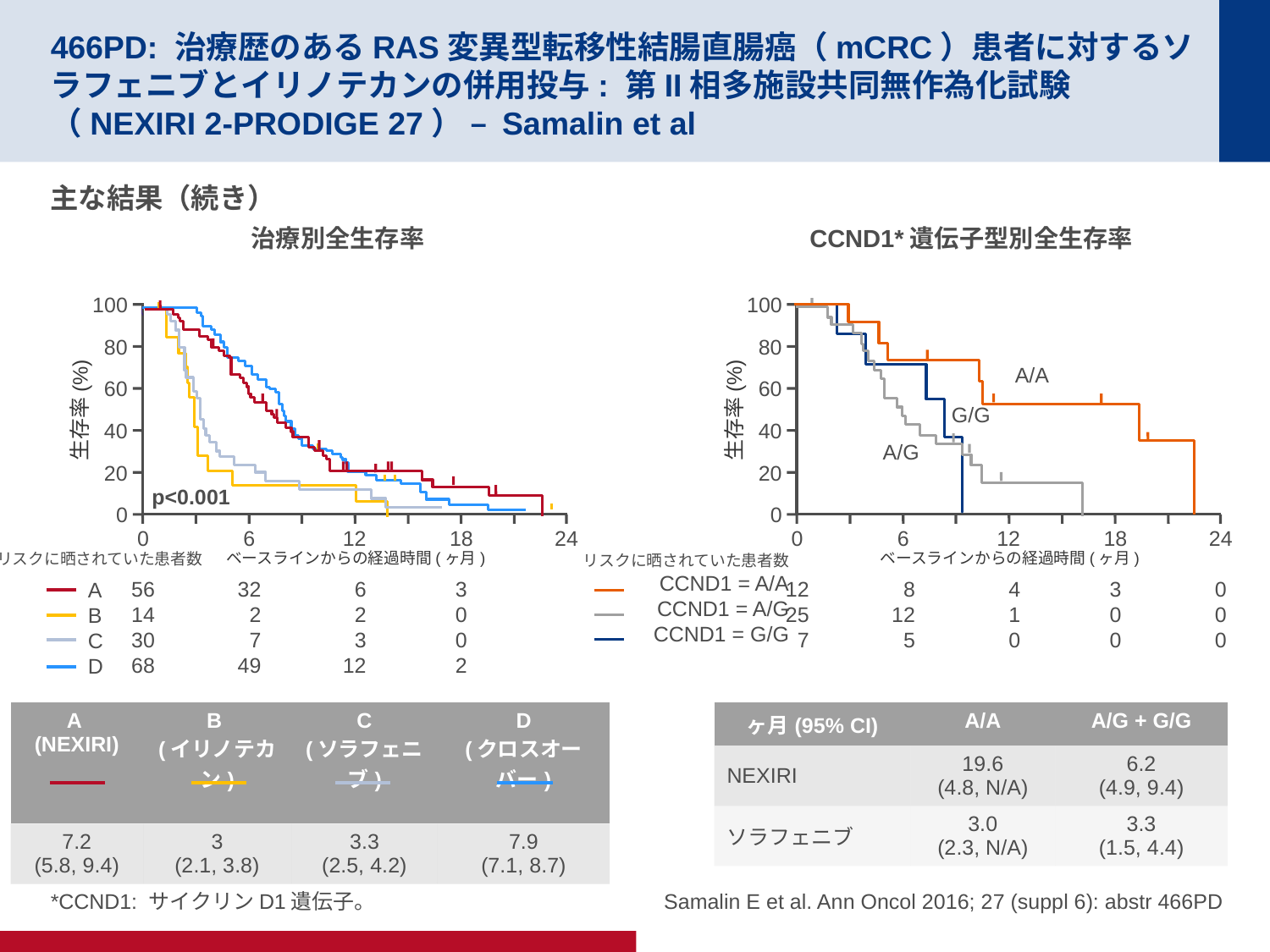

# 466PD: 治療歴のあるRAS変異型転移性結腸直腸癌（mCRC）患者に対するソラフェニブとイリノテカンの併用投与: 第II相多施設共同無作為化試験（NEXIRI 2-PRODIGE 27） – Samalin et al
主な結果（続き）

治療別全生存率
100

80
60
生存率(%)
40
20
0
0

56
14
30
68
6

32
2
7
49
12

6
2
3
12
18

3
0
0
2
24
ベースラインからの経過時間(ヶ月)
A
B
C
D
CCND1*遺伝子型別全生存率
100

80
60
生存率(%)
40
20
0
0

12
25
7
6

8
12
5
12

4
1
0
18

3
0
0
24

0
0
0
ベースラインからの経過時間(ヶ月)
リスクに晒されていた患者数
CCND1 = A/A
CCND1 = A/G
CCND1 = G/G

A/A
G/G
A/G
p<0.001
リスクに晒されていた患者数
| A (NEXIRI) | B (イリノテカン) | C (ソラフェニブ) | D (クロスオーバー) |
| --- | --- | --- | --- |
| 7.2 (5.8, 9.4) | 3 (2.1, 3.8) | 3.3 (2.5, 4.2) | 7.9 (7.1, 8.7) |
| ヶ月(95% CI) | A/A | A/G + G/G |
| --- | --- | --- |
| NEXIRI | 19.6 (4.8, N/A) | 6.2 (4.9, 9.4) |
| ソラフェニブ | 3.0 (2.3, N/A) | 3.3 (1.5, 4.4) |
Samalin E et al. Ann Oncol 2016; 27 (suppl 6): abstr 466PD
*CCND1: サイクリンD1遺伝子。